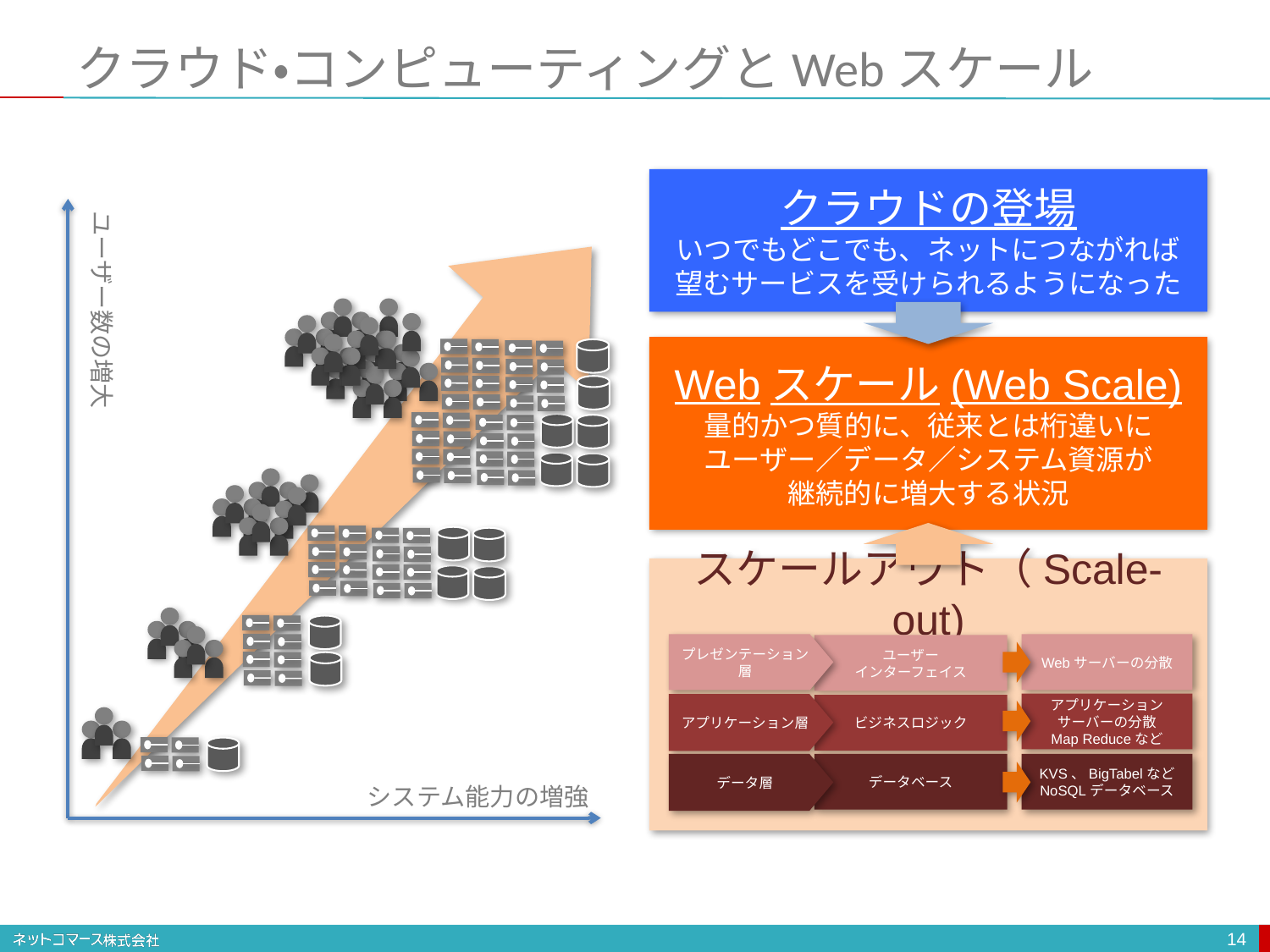

# クラウド・コンピューティングとWebスケール
クラウドの登場
いつでもどこでも、ネットにつながれば
望むサービスを受けられるようになった
ユーザー数の増大

Webスケール(Web Scale)
量的かつ質的に、従来とは桁違いに
ユーザー／データ／システム資源が
継続的に増大する状況

スケールアウト（Scale-out)

プレゼンテーション層
Webサーバーの分散
ユーザー
インターフェイス

アプリケーション
サーバーの分散
Map Reduceなど
アプリケーション層
ビジネスロジック

データ層
データベース
KVS、BigTabelなど
NoSQLデータベース

システム能力の増強
14